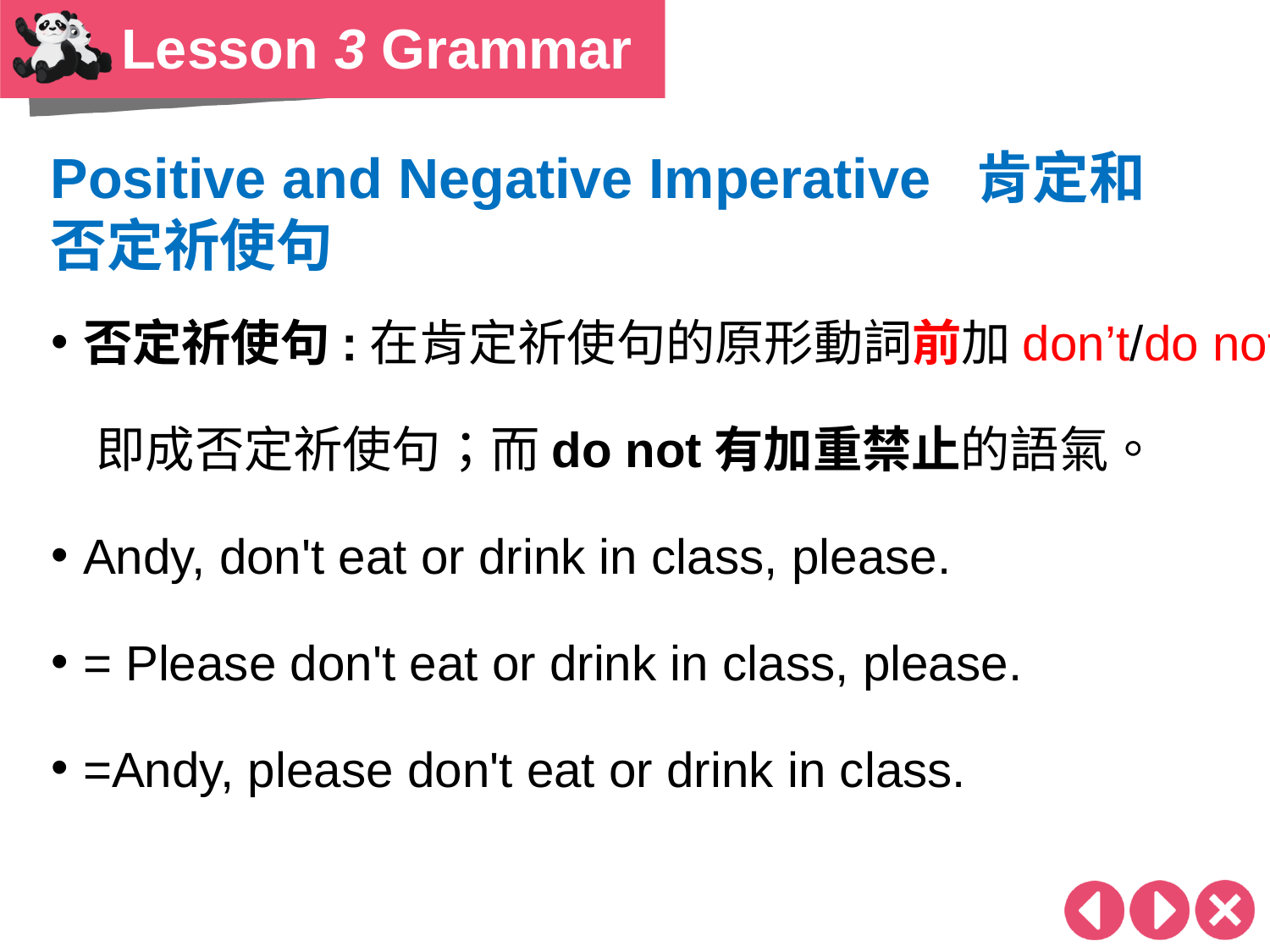

Lesson 3 Grammar
Positive and Negative Imperative  肯定和否定祈使句
否定祈使句:在肯定祈使句的原形動詞前加don’t/do not
   即成否定祈使句；而do not有加重禁止的語氣。
Andy, don't eat or drink in class, please.
= Please don't eat or drink in class, please.
=Andy, please don't eat or drink in class.